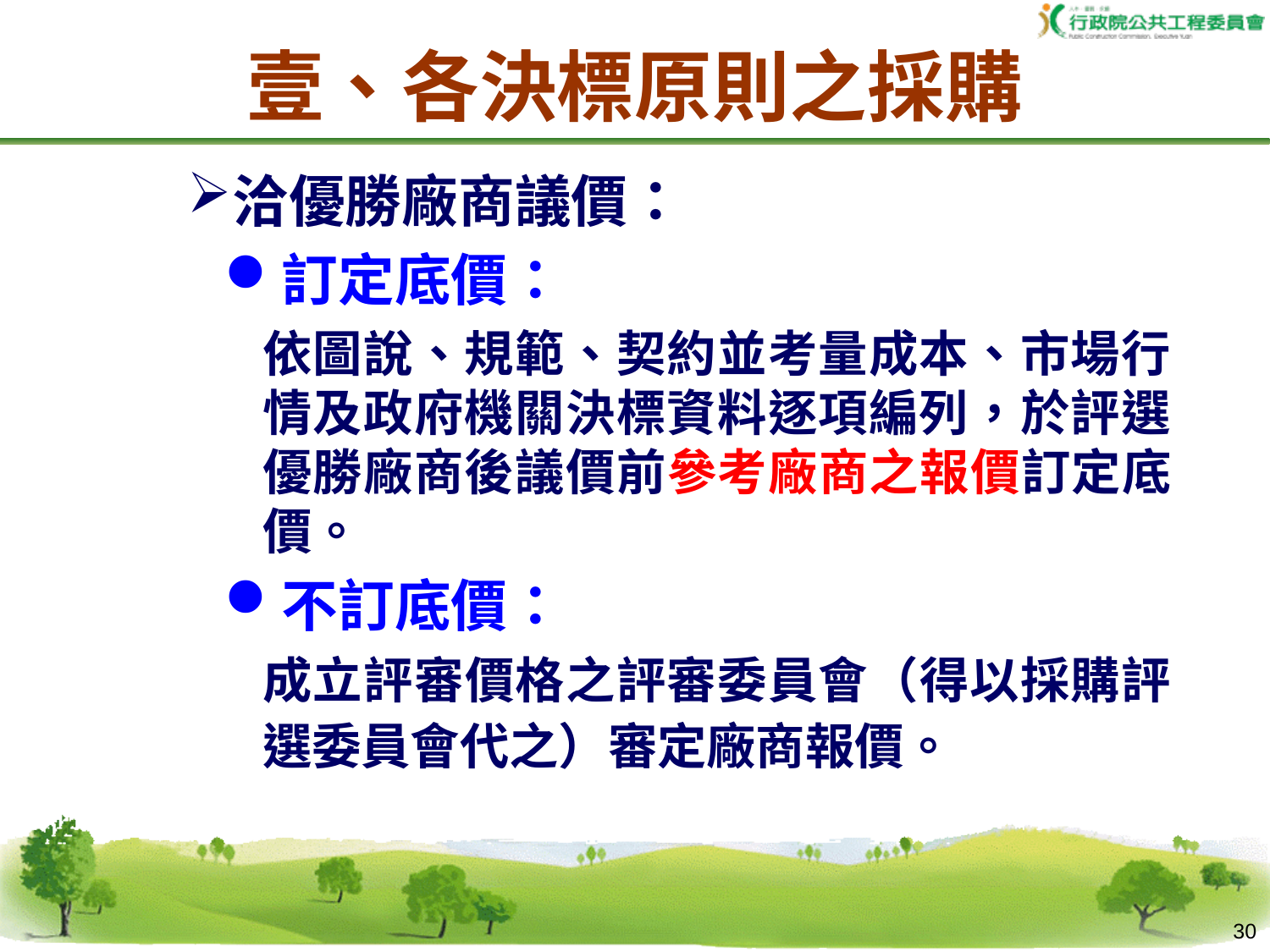

壹、各決標原則之採購
洽優勝廠商議價：
訂定底價：
依圖說、規範、契約並考量成本、市場行情及政府機關決標資料逐項編列，於評選優勝廠商後議價前參考廠商之報價訂定底價。
不訂底價：
成立評審價格之評審委員會（得以採購評選委員會代之）審定廠商報價。
30